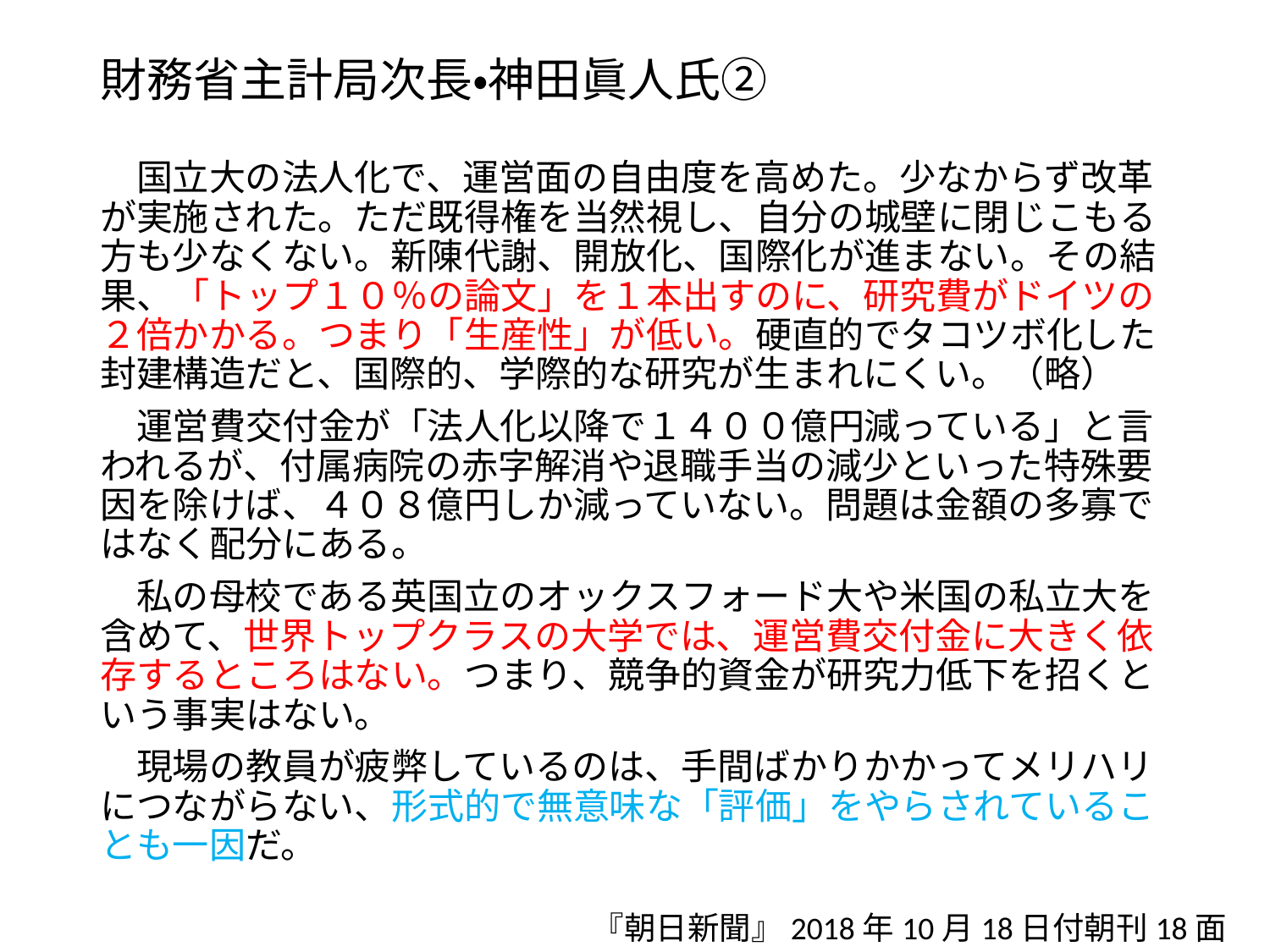

# 財務省主計局次長・神田眞人氏②
　国立大の法人化で、運営面の自由度を高めた。少なからず改革が実施された。ただ既得権を当然視し、自分の城壁に閉じこもる方も少なくない。新陳代謝、開放化、国際化が進まない。その結果、「トップ１０％の論文」を１本出すのに、研究費がドイツの２倍かかる。つまり「生産性」が低い。硬直的でタコツボ化した封建構造だと、国際的、学際的な研究が生まれにくい。（略）
　運営費交付金が「法人化以降で１４００億円減っている」と言われるが、付属病院の赤字解消や退職手当の減少といった特殊要因を除けば、４０８億円しか減っていない。問題は金額の多寡ではなく配分にある。
　私の母校である英国立のオックスフォード大や米国の私立大を含めて、世界トップクラスの大学では、運営費交付金に大きく依存するところはない。つまり、競争的資金が研究力低下を招くという事実はない。
　現場の教員が疲弊しているのは、手間ばかりかかってメリハリにつながらない、形式的で無意味な「評価」をやらされていることも一因だ。
『朝日新聞』2018年10月18日付朝刊18面